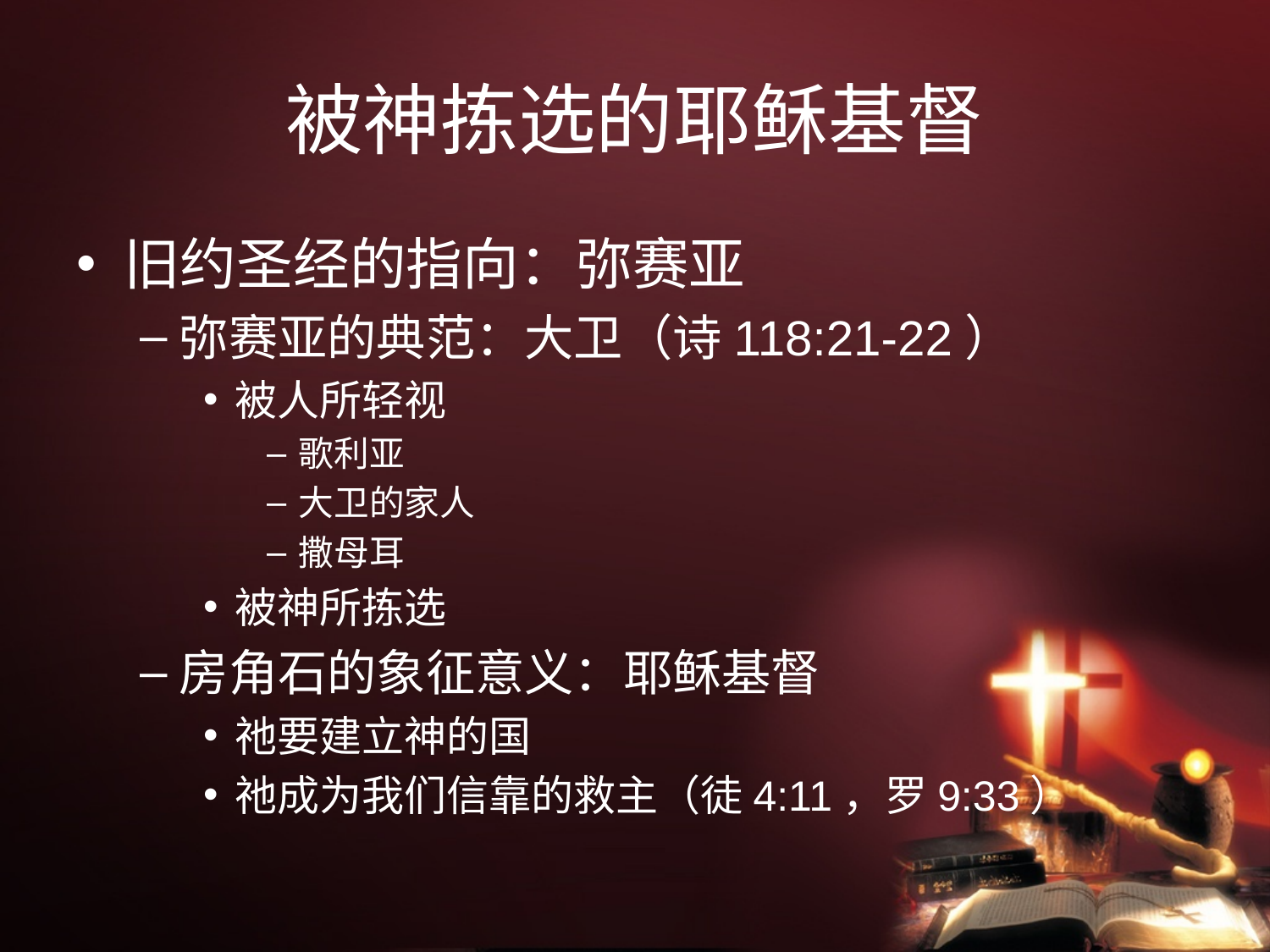

# 被神拣选的耶稣基督
旧约圣经的指向：弥赛亚
弥赛亚的典范：大卫（诗118:21-22）
被人所轻视
歌利亚
大卫的家人
撒母耳
被神所拣选
房角石的象征意义：耶稣基督
祂要建立神的国
祂成为我们信靠的救主（徒4:11，罗9:33）